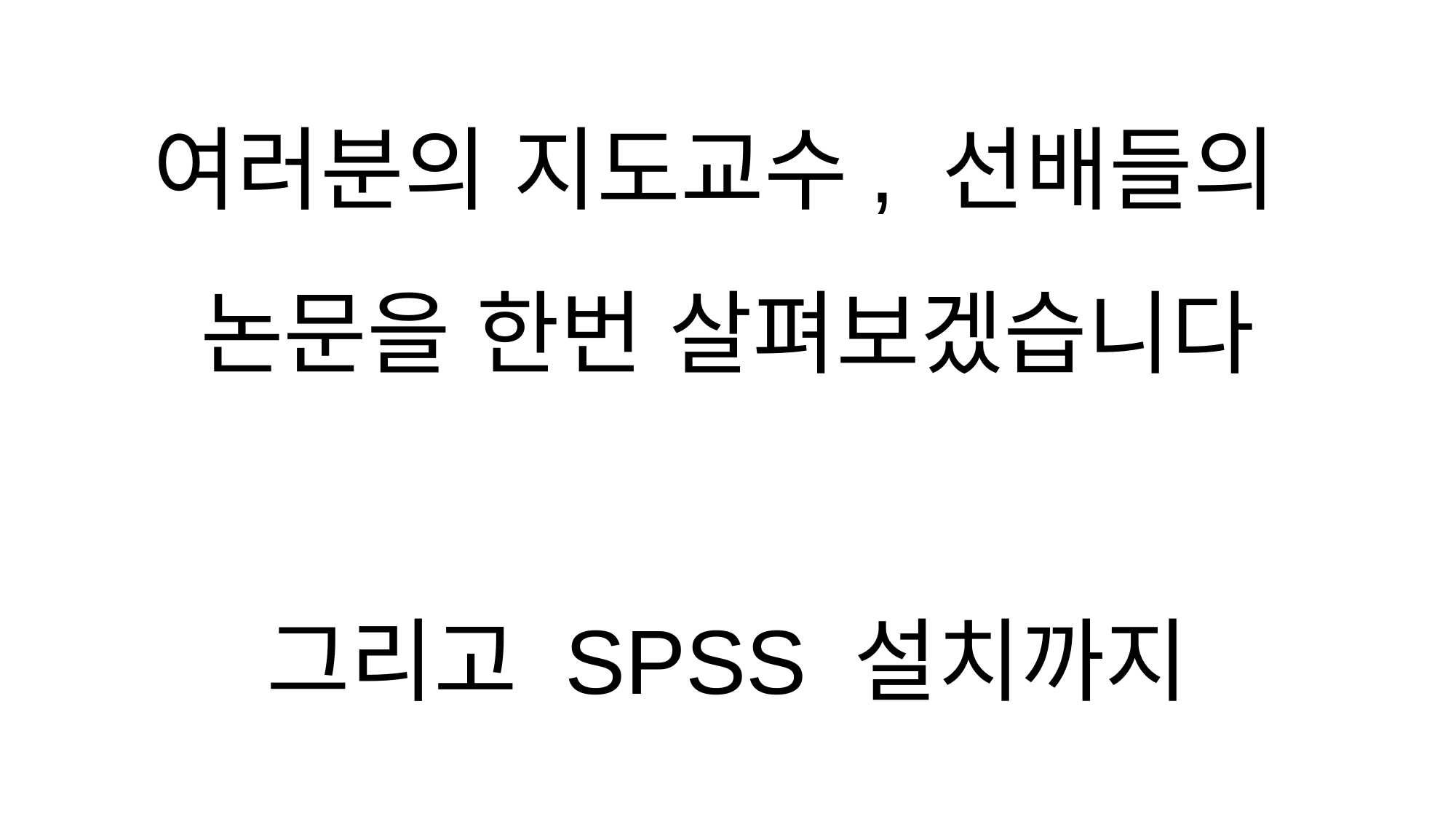

# 여러분의 지도교수, 선배들의 논문을 한번 살펴보겠습니다 그리고 SPSS 설치까지